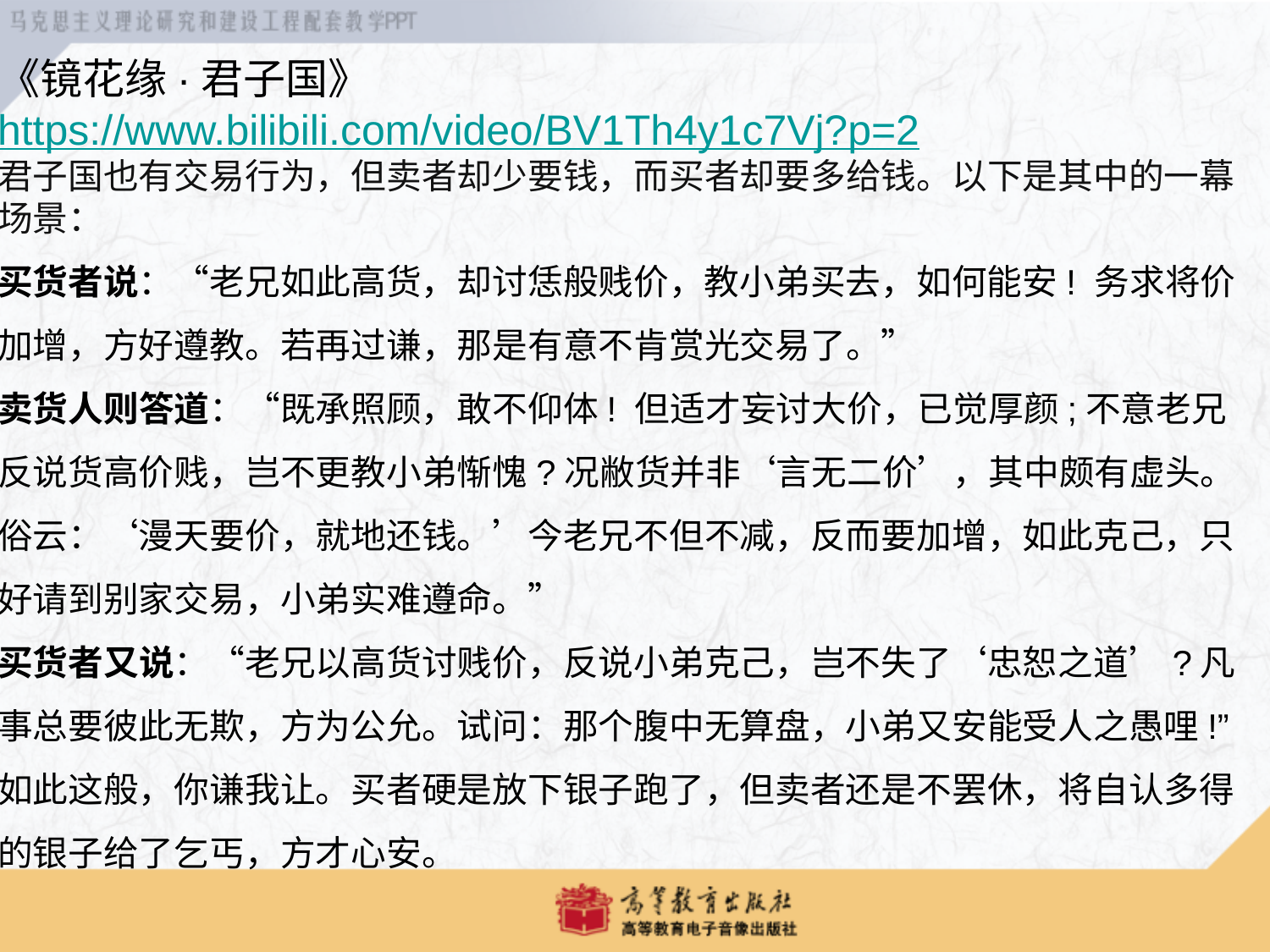

《镜花缘·君子国》https://www.bilibili.com/video/BV1Th4y1c7Vj?p=2
君子国也有交易行为，但卖者却少要钱，而买者却要多给钱。以下是其中的一幕场景：
买货者说：“老兄如此高货，却讨恁般贱价，教小弟买去，如何能安! 务求将价加增，方好遵教。若再过谦，那是有意不肯赏光交易了。”
卖货人则答道：“既承照顾，敢不仰体! 但适才妄讨大价，已觉厚颜;不意老兄反说货高价贱，岂不更教小弟惭愧?况敝货并非‘言无二价’，其中颇有虚头。俗云：‘漫天要价，就地还钱。’今老兄不但不减，反而要加增，如此克己，只好请到别家交易，小弟实难遵命。”
买货者又说：“老兄以高货讨贱价，反说小弟克己，岂不失了‘忠恕之道’?凡事总要彼此无欺，方为公允。试问：那个腹中无算盘，小弟又安能受人之愚哩!”
如此这般，你谦我让。买者硬是放下银子跑了，但卖者还是不罢休，将自认多得的银子给了乞丐，方才心安。